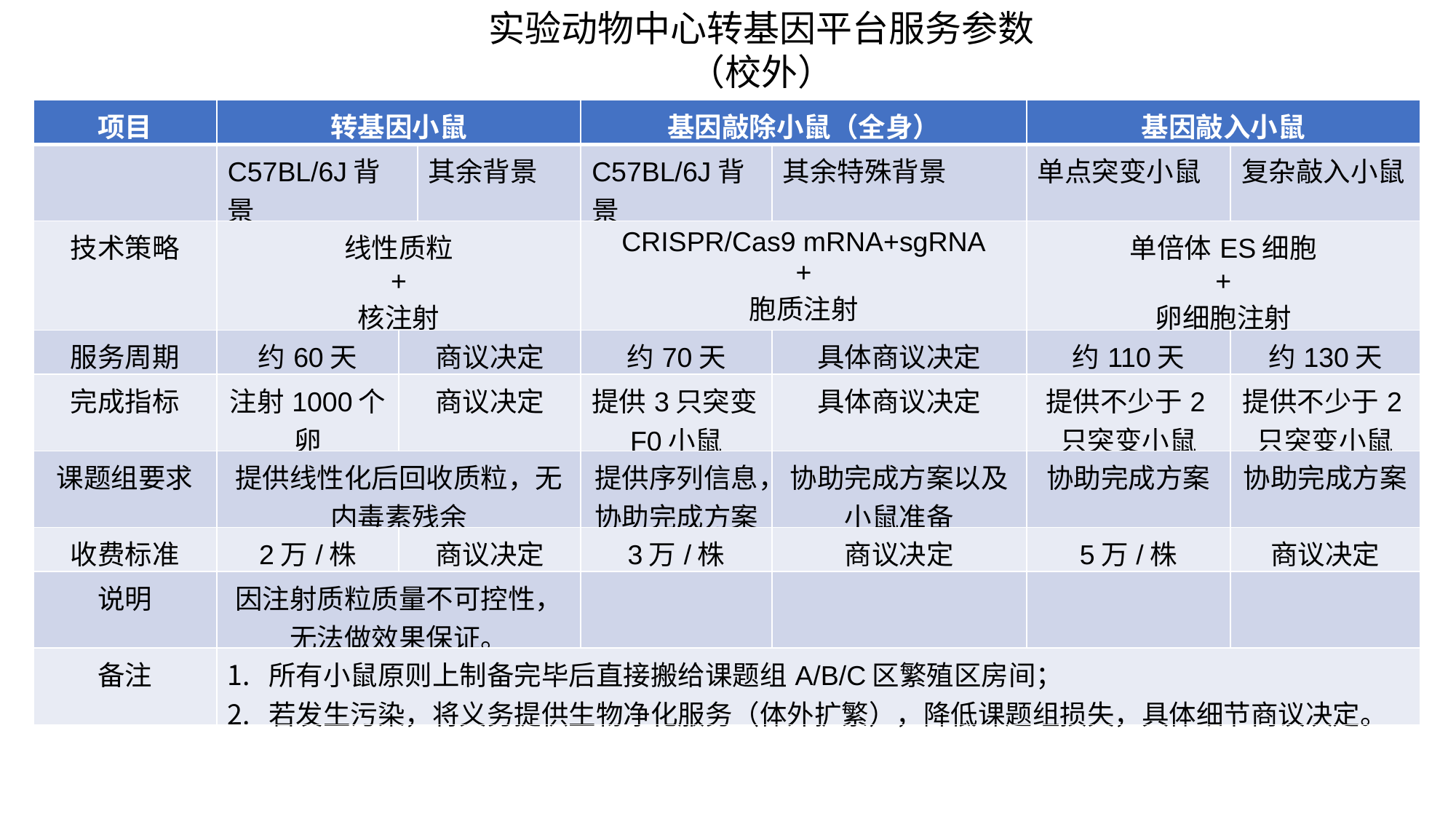

实验动物中心转基因平台服务参数
（校外）
| 项目 | 转基因小鼠 |  |  | 基因敲除小鼠（全身） |  | 基因敲入小鼠 |  |
| --- | --- | --- | --- | --- | --- | --- | --- |
|  | C57BL/6J背景 |  | 其余背景 | C57BL/6J背景 | 其余特殊背景 | 单点突变小鼠 | 复杂敲入小鼠 |
| 技术策略 | 线性质粒 + 核注射 |  |  | CRISPR/Cas9 mRNA+sgRNA + 胞质注射 |  | 单倍体ES细胞 + 卵细胞注射 |  |
| 服务周期 | 约60天 | 商议决定 |  | 约70天 | 具体商议决定 | 约110天 | 约130天 |
| 完成指标 | 注射1000个卵 | 商议决定 |  | 提供3只突变F0小鼠 | 具体商议决定 | 提供不少于2只突变小鼠 | 提供不少于2只突变小鼠 |
| 课题组要求 | 提供线性化后回收质粒，无内毒素残余 |  |  | 提供序列信息，协助完成方案 | 协助完成方案以及小鼠准备 | 协助完成方案 | 协助完成方案 |
| 收费标准 | 2万/株 | 商议决定 |  | 3万/株 | 商议决定 | 5万/株 | 商议决定 |
| 说明 | 因注射质粒质量不可控性，无法做效果保证。 |  |  |  |  |  |  |
| 备注 | 所有小鼠原则上制备完毕后直接搬给课题组A/B/C区繁殖区房间； 若发生污染，将义务提供生物净化服务（体外扩繁），降低课题组损失，具体细节商议决定。 |  |  |  |  |  |  |